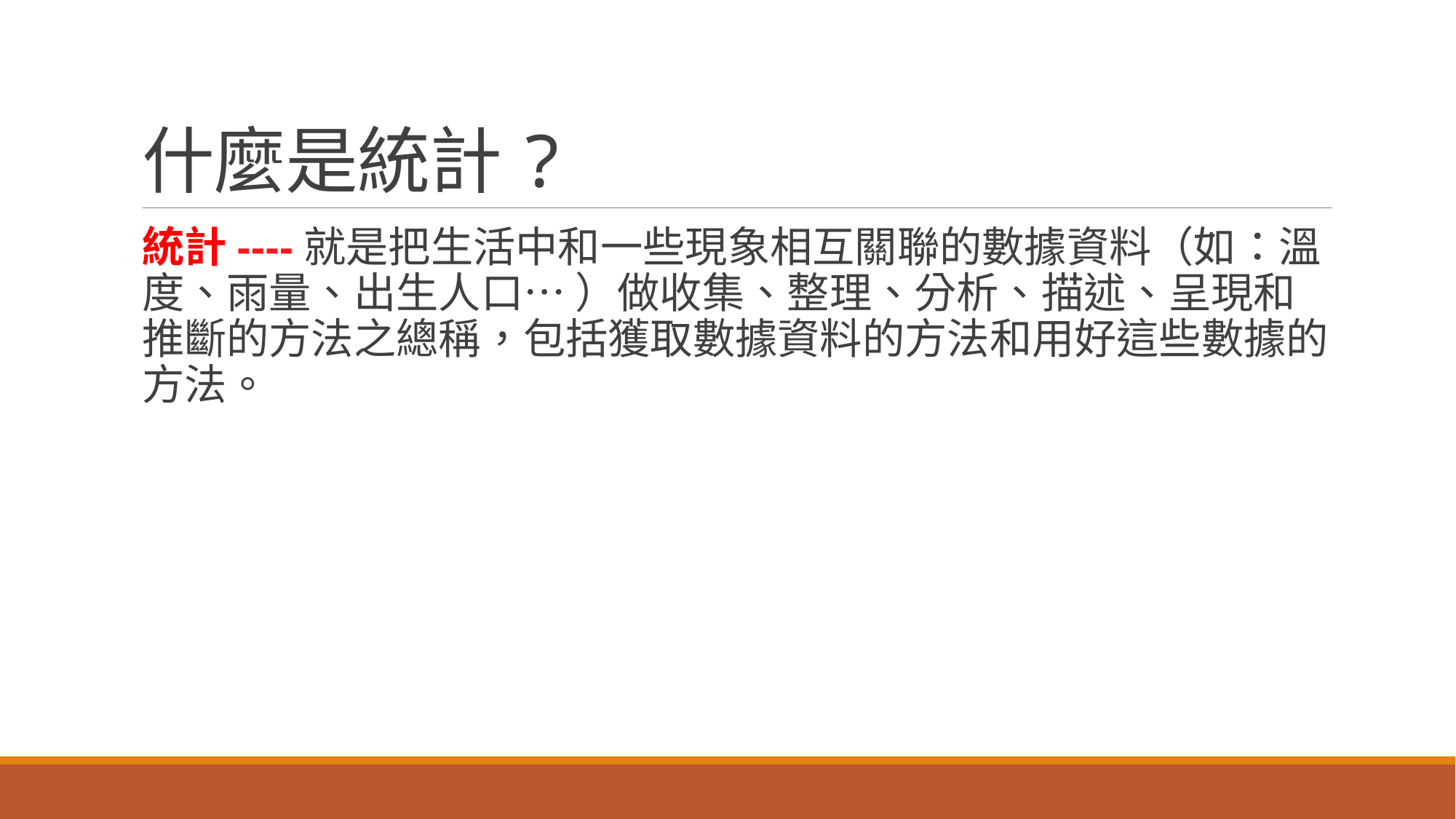

# 什麼是統計?
統計----就是把生活中和一些現象相互關聯的數據資料（如：溫度、雨量、出生人口… ）做收集、整理、分析、描述、呈現和推斷的方法之總稱，包括獲取數據資料的方法和用好這些數據的方法。